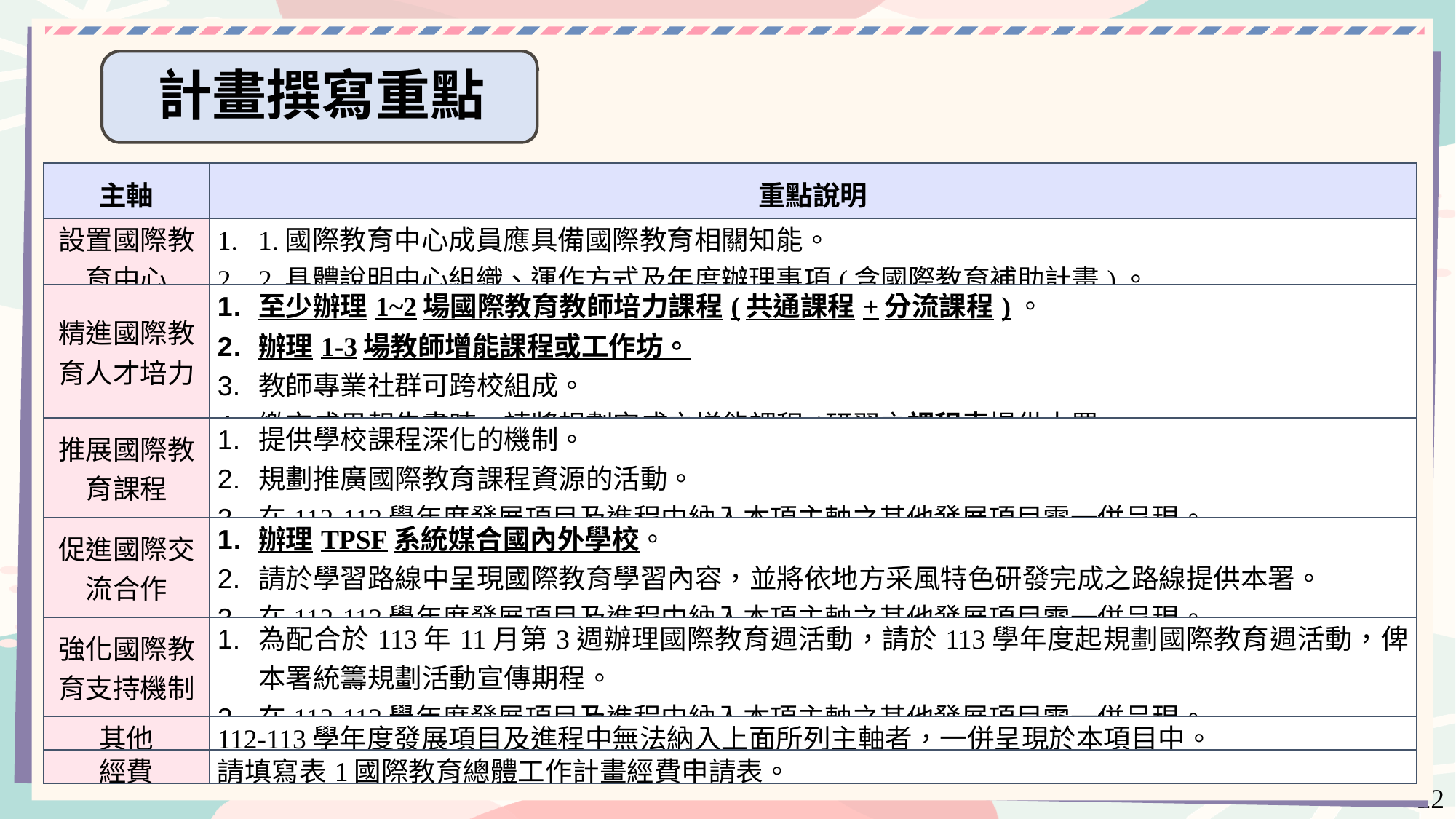

計畫撰寫重點
| 主軸 | 重點說明 |
| --- | --- |
| 設置國際教育中心 | 1.國際教育中心成員應具備國際教育相關知能。 2.具體說明中心組織、運作方式及年度辦理事項(含國際教育補助計畫)。 |
| 精進國際教育人才培力 | 至少辦理1~2場國際教育教師培力課程(共通課程+分流課程)。 辦理1-3場教師增能課程或工作坊。 教師專業社群可跨校組成。 繳交成果報告書時，請將規劃完成之增能課程/研習之課程表提供本署。 |
| 推展國際教育課程 | 提供學校課程深化的機制。 規劃推廣國際教育課程資源的活動。 在112-113學年度發展項目及進程中納入本項主軸之其他發展項目需一併呈現。 |
| 促進國際交流合作 | 辦理TPSF系統媒合國內外學校。 請於學習路線中呈現國際教育學習內容，並將依地方采風特色研發完成之路線提供本署。 在112-113學年度發展項目及進程中納入本項主軸之其他發展項目需一併呈現。 |
| 強化國際教育支持機制 | 為配合於113年11月第3週辦理國際教育週活動，請於113學年度起規劃國際教育週活動，俾本署統籌規劃活動宣傳期程。 在112-113學年度發展項目及進程中納入本項主軸之其他發展項目需一併呈現。 |
| 其他 | 112-113學年度發展項目及進程中無法納入上面所列主軸者，一併呈現於本項目中。 |
| 經費 | 請填寫表1國際教育總體工作計畫經費申請表。 |
22